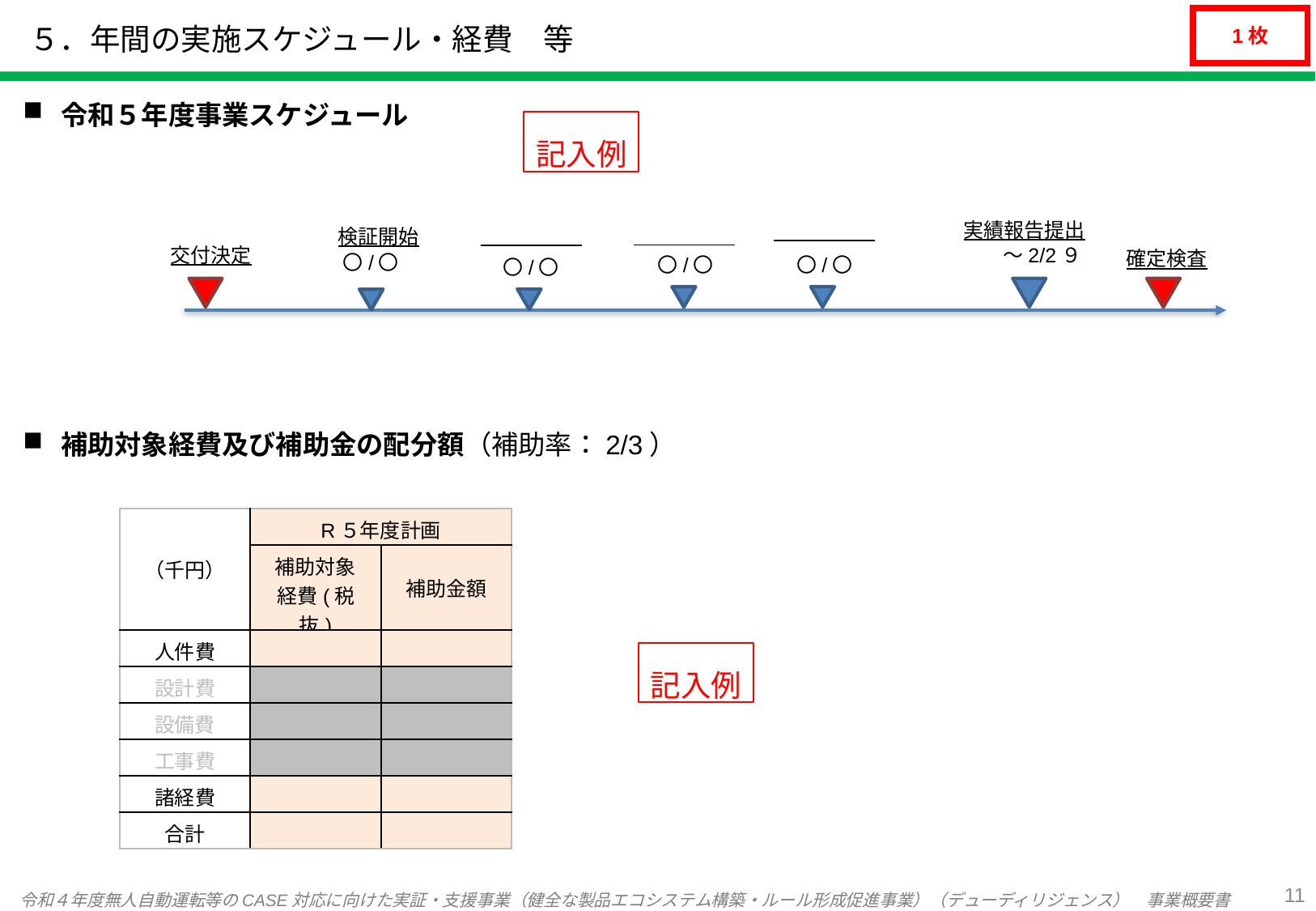

# ５．年間の実施スケジュール・経費　等
1枚
令和５年度事業スケジュール
記入例
実績報告提出

検証開始
交付決定
～2/2９
確定検査
〇/〇
〇/〇
〇/〇
〇/〇

補助対象経費及び補助金の配分額（補助率：2/3）
| （千円） | R５年度計画 |  |
| --- | --- | --- |
|  | 補助対象 経費(税抜) | 補助金額 |
| 人件費 |  |  |
| 設計費 |  |  |
| 設備費 |  |  |
| 工事費 |  |  |
| 諸経費 |  |  |
| 合計 |  |  |
記入例
11